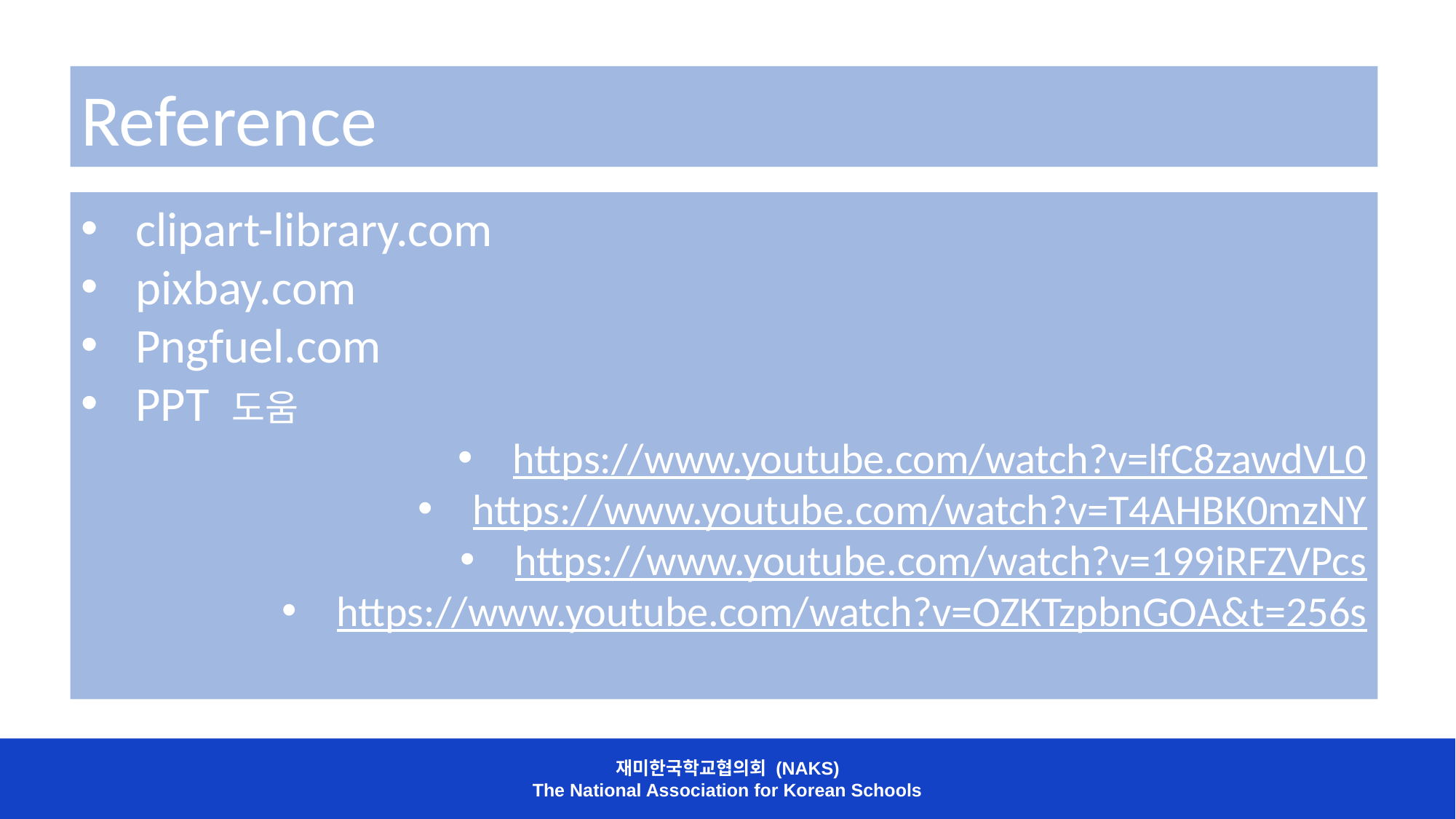

Reference

clipart-library.com
pixbay.com
Pngfuel.com
PPT 도움
https://www.youtube.com/watch?v=lfC8zawdVL0
https://www.youtube.com/watch?v=T4AHBK0mzNY
https://www.youtube.com/watch?v=199iRFZVPcs
https://www.youtube.com/watch?v=OZKTzpbnGOA&t=256s

재미한국학교협의회 (NAKS)
The National Association for Korean Schools